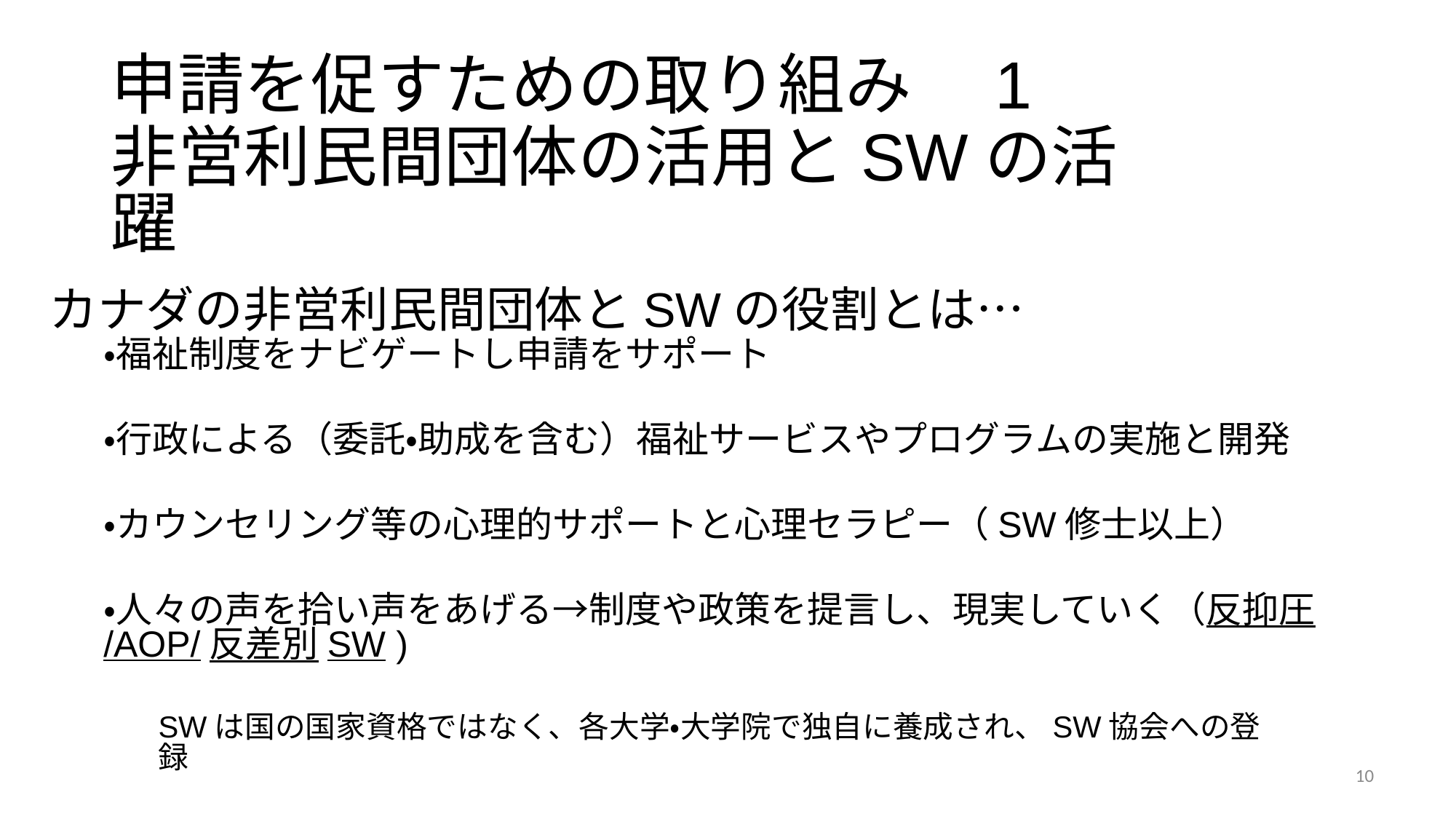

申請を促すための取り組み　1
非営利民間団体の活用とSWの活躍
カナダの非営利民間団体とSWの役割とは…
・福祉制度をナビゲートし申請をサポート
・行政による（委託・助成を含む）福祉サービスやプログラムの実施と開発
・カウンセリング等の心理的サポートと心理セラピー（SW修士以上）
・人々の声を拾い声をあげる→制度や政策を提言し、現実していく（反抑圧
/AOP/反差別SW )
SWは国の国家資格ではなく、各大学・大学院で独自に養成され、SW協会への登録
10